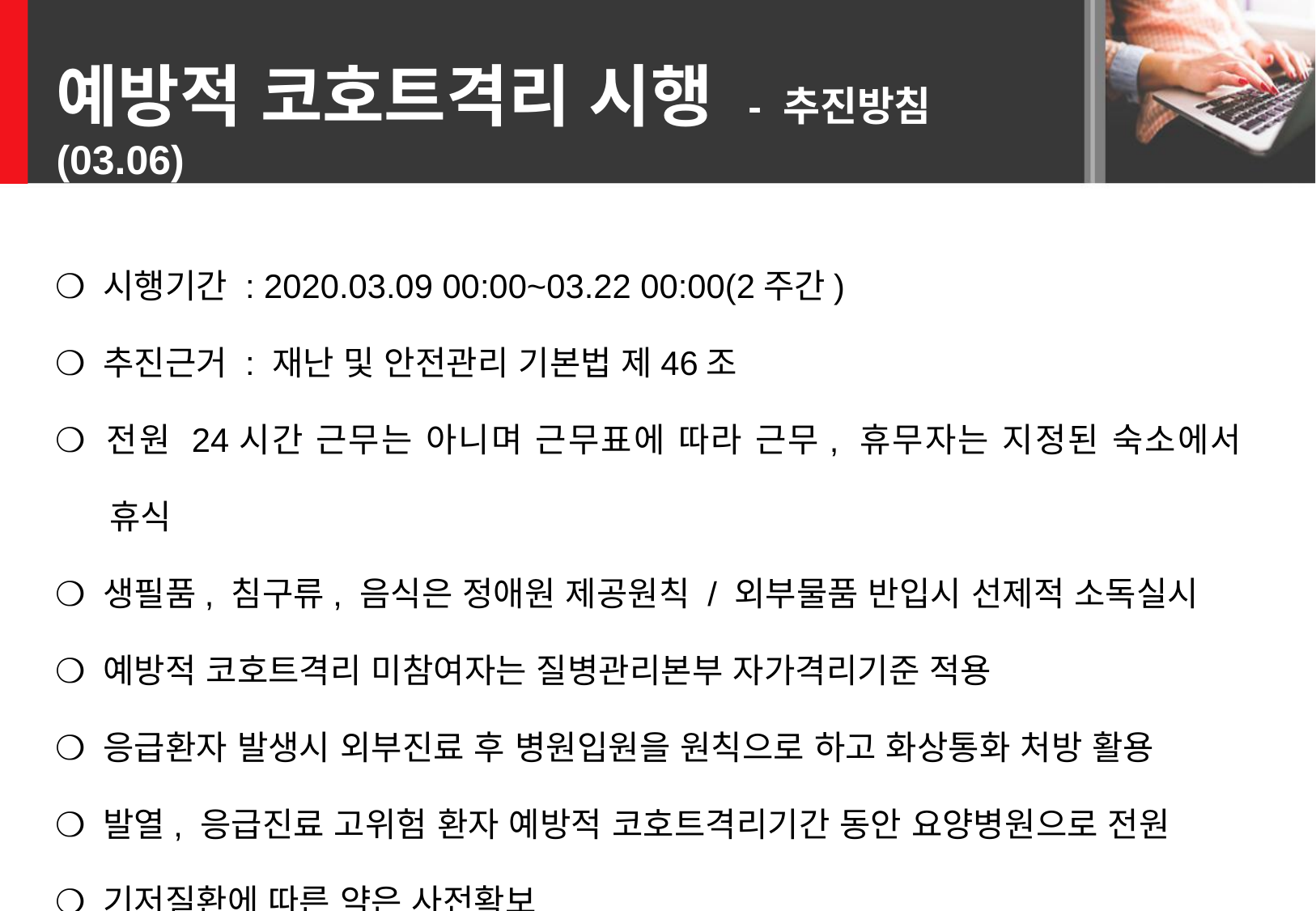

예방적 코호트격리 시행 - 추진방침(03.06)

❍ 시행기간 : 2020.03.09 00:00~03.22 00:00(2주간)
❍ 추진근거 : 재난 및 안전관리 기본법 제46조
❍ 전원 24시간 근무는 아니며 근무표에 따라 근무, 휴무자는 지정된 숙소에서 휴식
❍ 생필품, 침구류, 음식은 정애원 제공원칙 / 외부물품 반입시 선제적 소독실시
❍ 예방적 코호트격리 미참여자는 질병관리본부 자가격리기준 적용
❍ 응급환자 발생시 외부진료 후 병원입원을 원칙으로 하고 화상통화 처방 활용
❍ 발열, 응급진료 고위험 환자 예방적 코호트격리기간 동안 요양병원으로 전원
❍ 기저질환에 따른 약은 사전확보